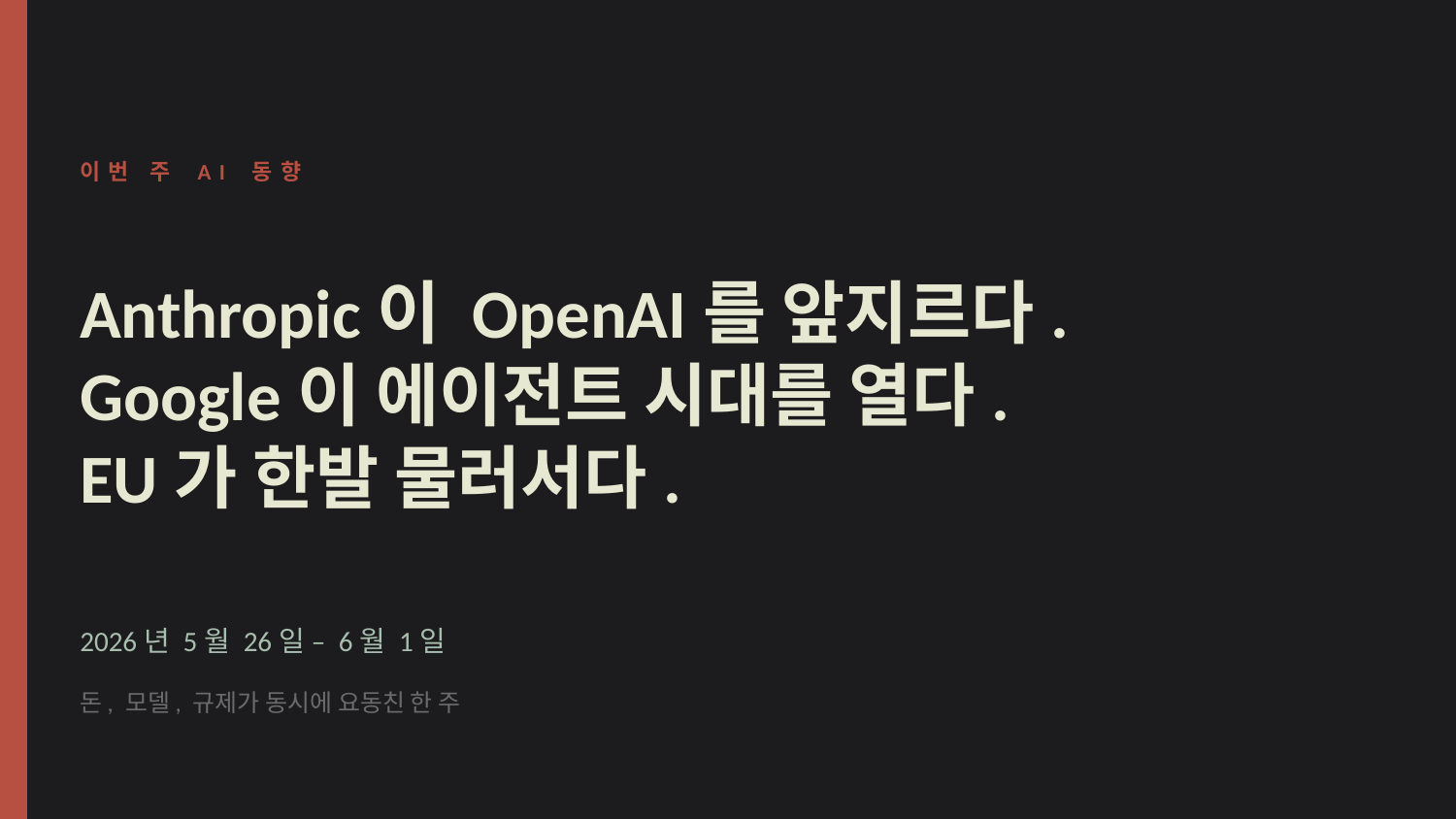

이번 주 AI 동향
Anthropic이 OpenAI를 앞지르다.
Google이 에이전트 시대를 열다.
EU가 한발 물러서다.
2026년 5월 26일 – 6월 1일
돈, 모델, 규제가 동시에 요동친 한 주